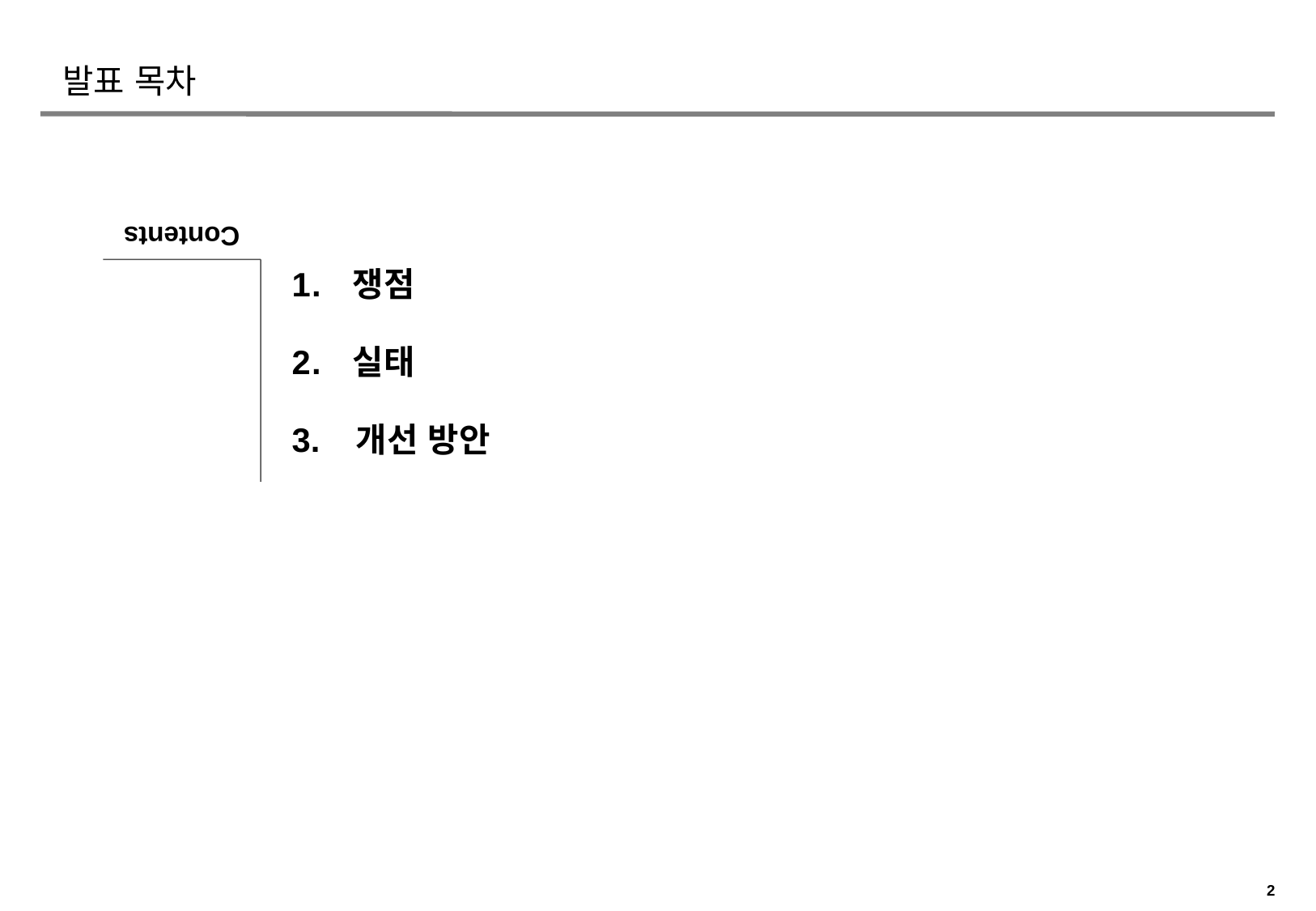

# 발표 목차
Contents
쟁점
실태
3.   개선 방안